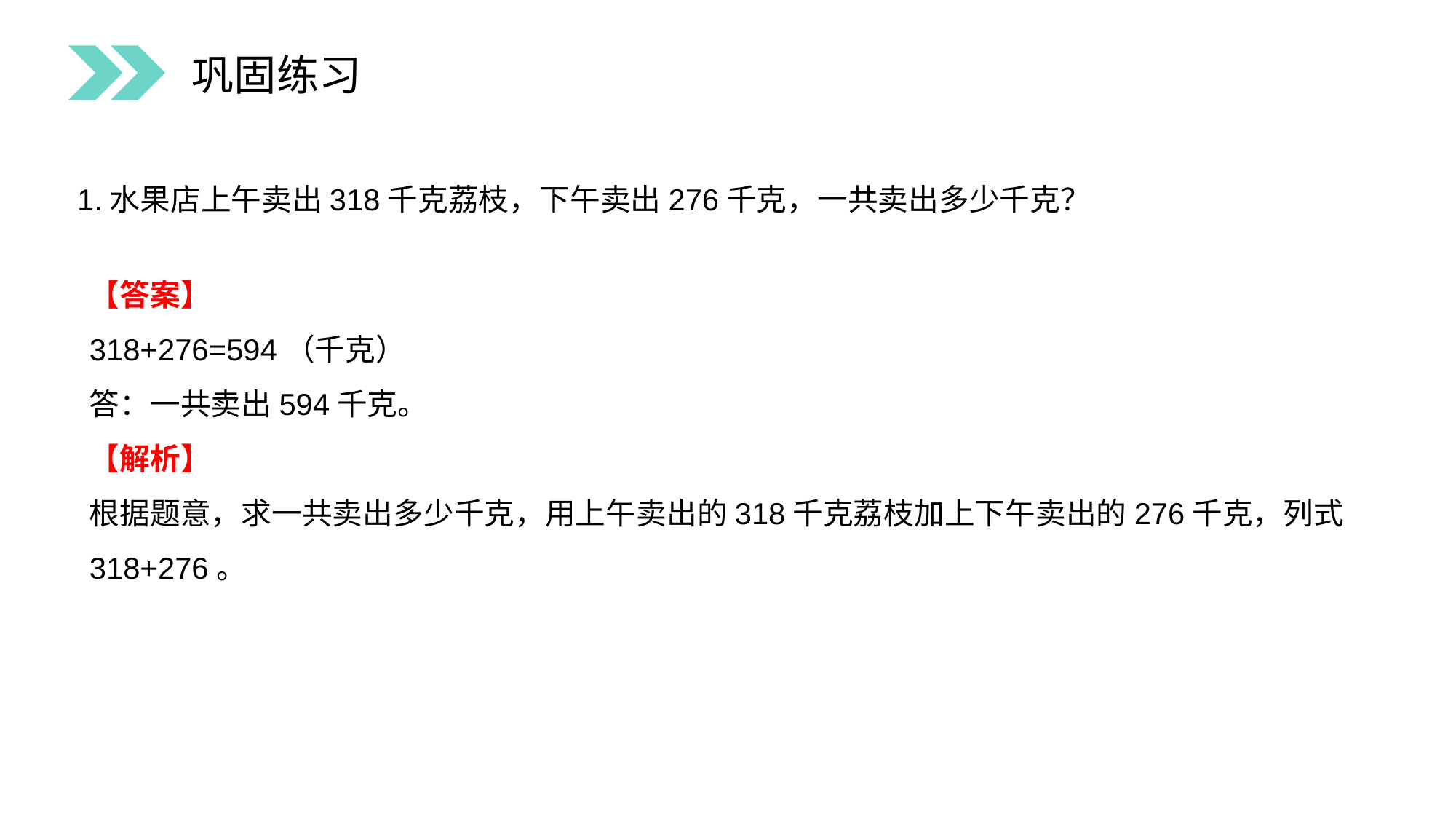

巩固练习
1.水果店上午卖出318千克荔枝，下午卖出276千克，一共卖出多少千克？
【答案】
318+276=594（千克）
答：一共卖出594千克。
【解析】
根据题意，求一共卖出多少千克，用上午卖出的318千克荔枝加上下午卖出的276千克，列式318+276。